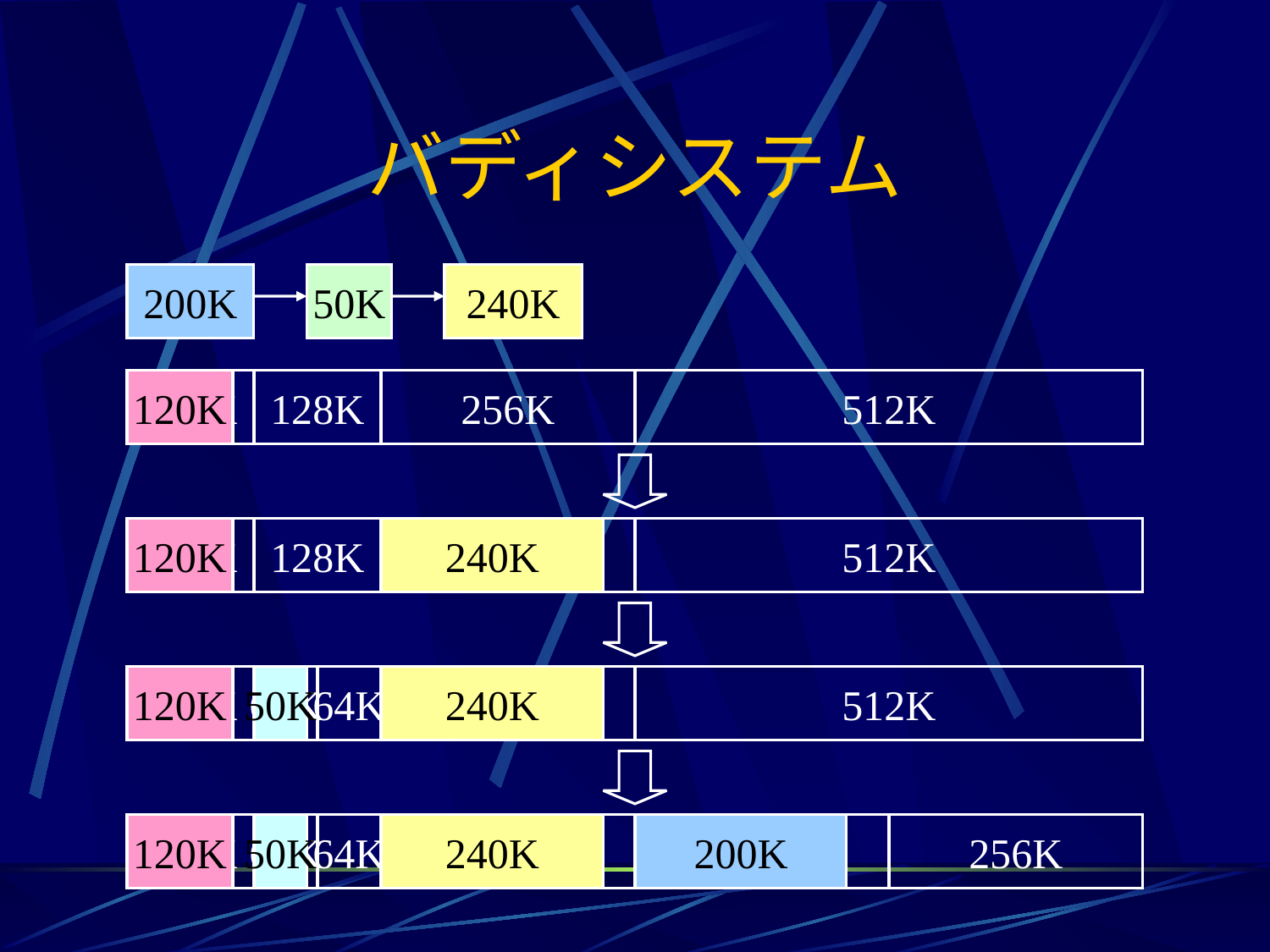

# バディシステム
200K
50K
240K

128K
120K
128K
256K
512K

128K
120K
128K
256K
512K
240K

128K
120K
64K
64K
256K
240K
512K
50K

128K
120K
64K
50K
64K
256K
240K
256K
256K
200K